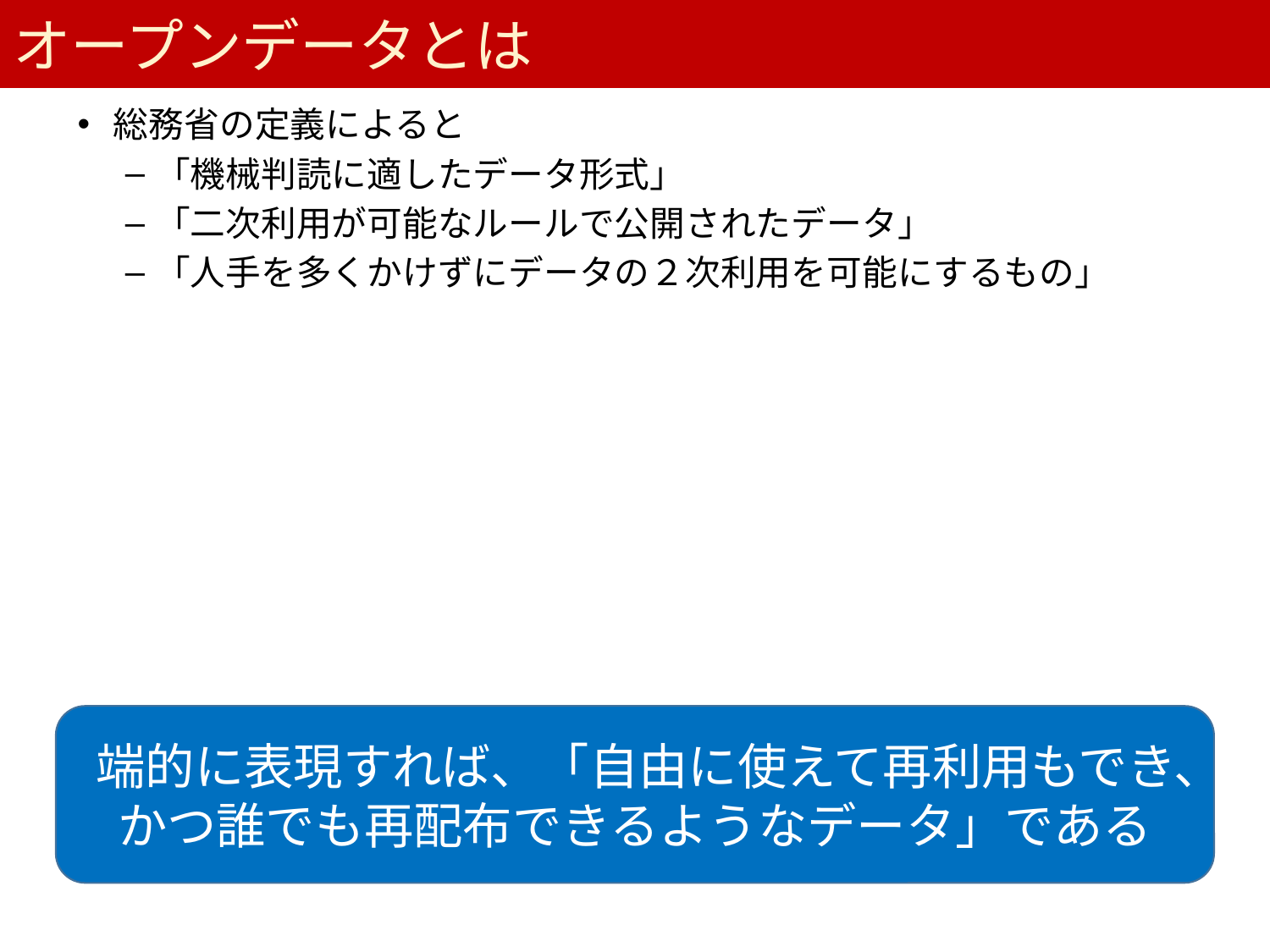

# オープンデータとは
総務省の定義によると
「機械判読に適したデータ形式」
「二次利用が可能なルールで公開されたデータ」
「人手を多くかけずにデータの２次利用を可能にするもの」

端的に表現すれば、「自由に使えて再利用もでき、かつ誰でも再配布できるようなデータ」である